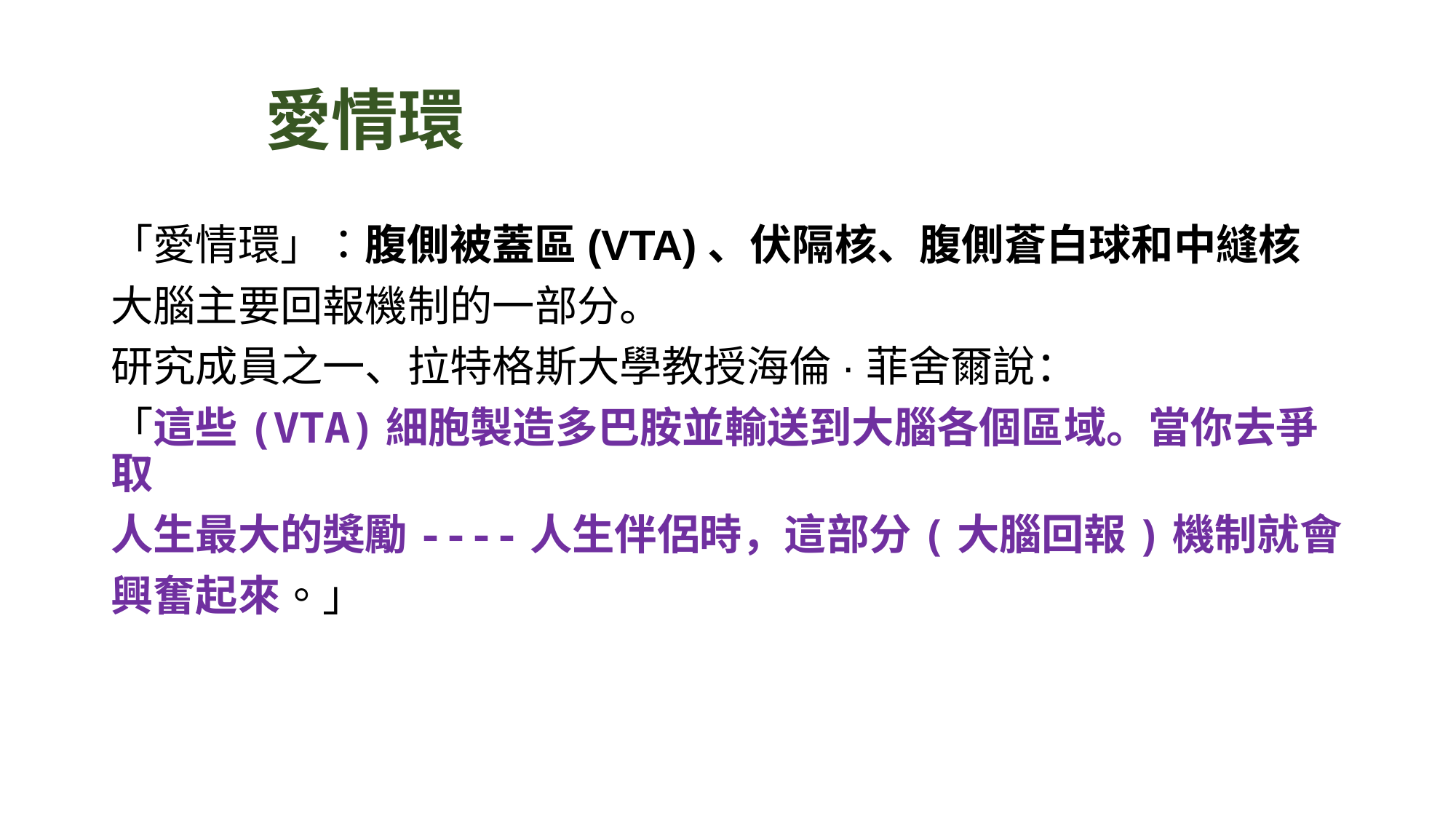

# 愛情環
「愛情環」：腹側被蓋區(VTA)、伏隔核、腹側蒼白球和中縫核
大腦主要回報機制的一部分。
研究成員之一、拉特格斯大學教授海倫·菲舍爾說：
「這些(VTA)細胞製造多巴胺並輸送到大腦各個區域。當你去爭取
人生最大的獎勵----人生伴侶時，這部分(大腦回報)機制就會
興奮起來。」